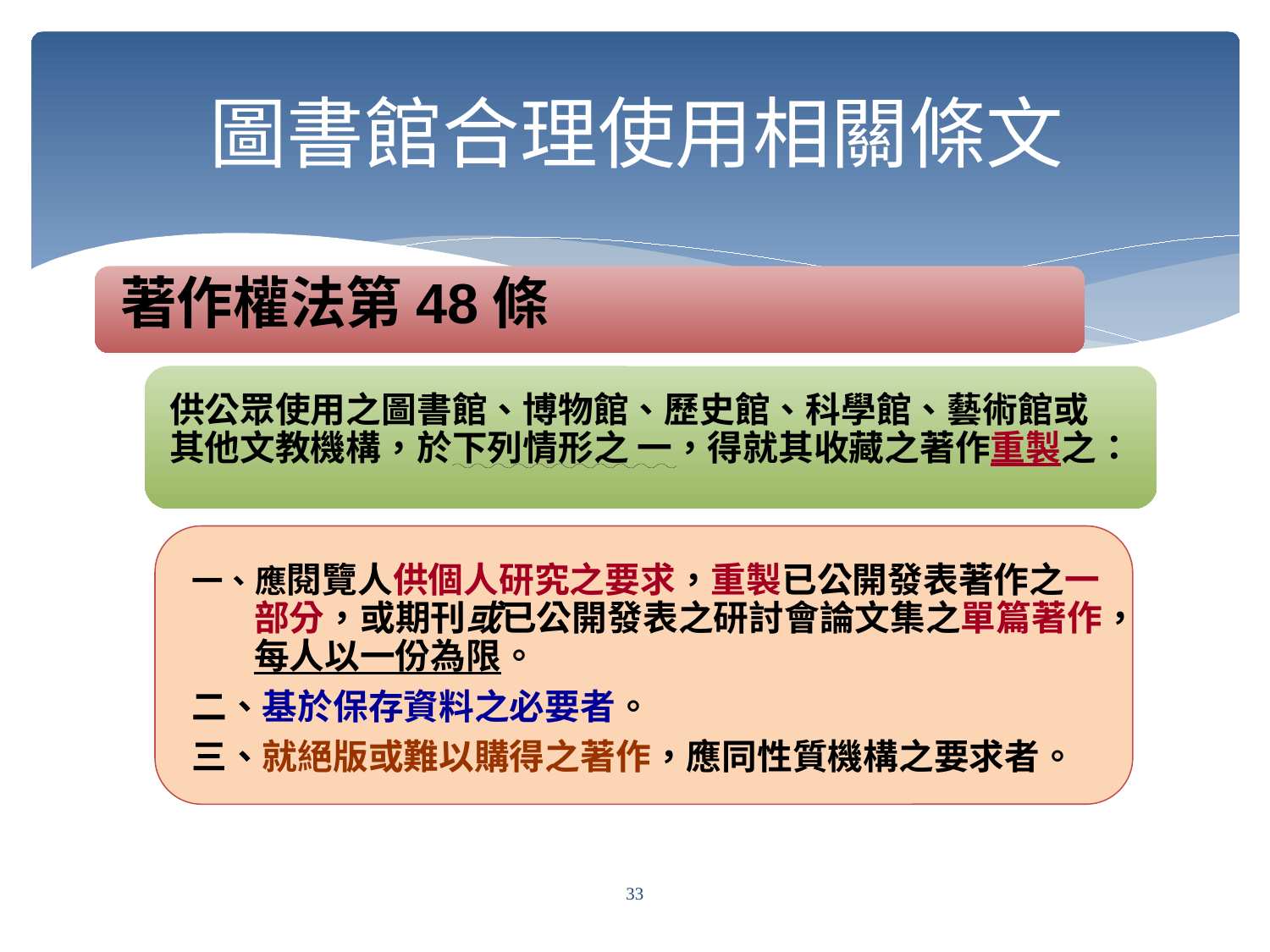

# 圖書館合理使用相關條文
著作權法第48條
供公眾使用之圖書館、博物館、歷史館、科學館、藝術館或其他文教機構，於下列情形之 一，得就其收藏之著作重製之：
一、應閱覽人供個人研究之要求，重製已公開發表著作之一部分，或期刊或已公開發表之研討會論文集之單篇著作，每人以一份為限。
二、基於保存資料之必要者。
三、就絕版或難以購得之著作，應同性質機構之要求者。
33